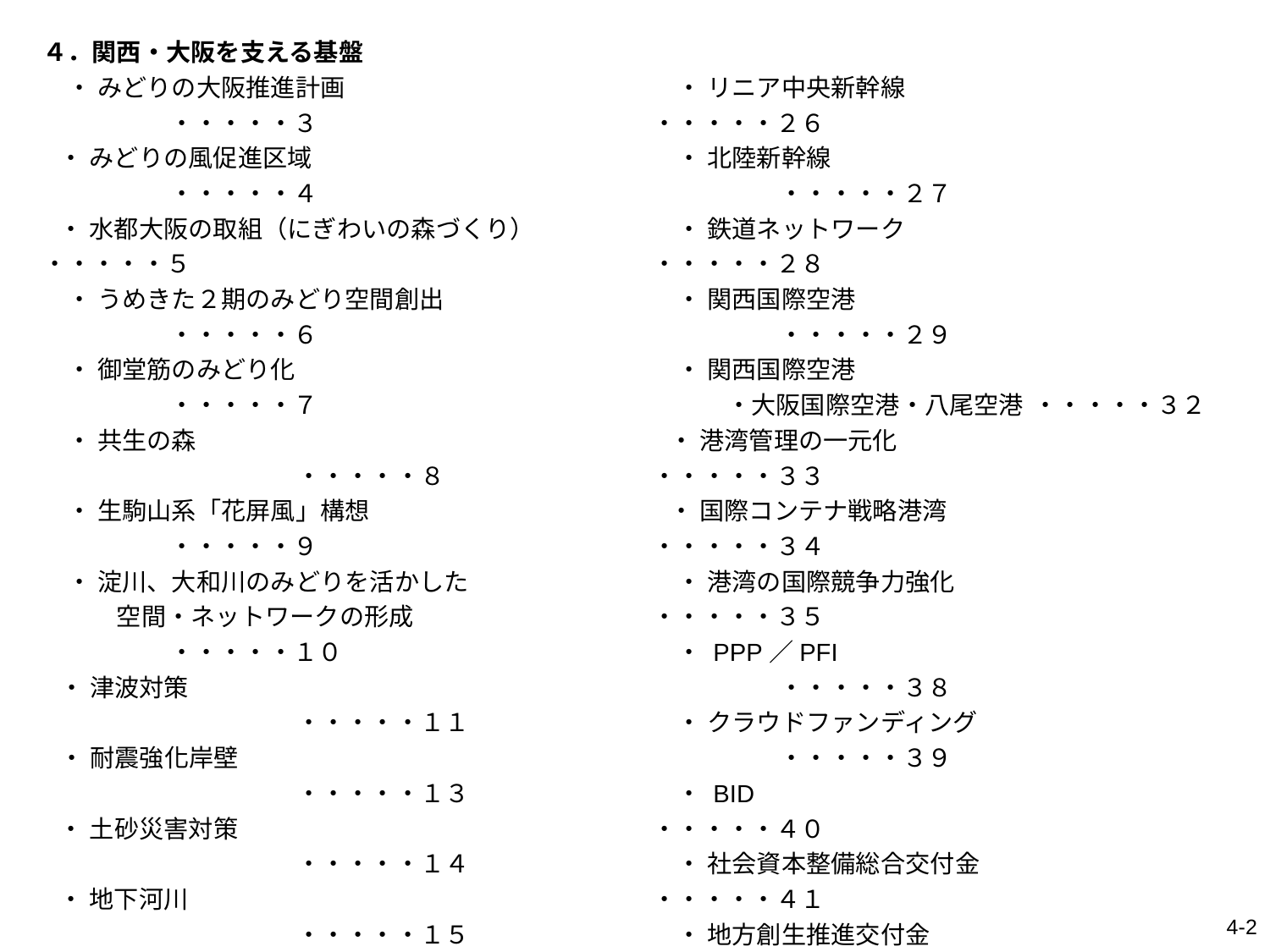

４．関西・大阪を支える基盤
　・ みどりの大阪推進計画			・・・・・３
  ・ みどりの風促進区域　			・・・・・４
  ・ 水都大阪の取組（にぎわいの森づくり）	・・・・・５
　・ うめきた２期のみどり空間創出		・・・・・６
　・ 御堂筋のみどり化				・・・・・７
　・ 共生の森					・・・・・８
　・ 生駒山系「花屏風」構想　　　　　 		・・・・・９
　・ 淀川、大和川のみどりを活かした
　　　空間・ネットワークの形成			・・・・・１０
  ・ 津波対策					・・・・・１１
  ・ 耐震強化岸壁					・・・・・１３
  ・ 土砂災害対策					・・・・・１４
  ・ 地下河川					・・・・・１５
  ・ 安威川ダム					・・・・・１６
  ・ 広域緊急交通路　重点14路線		・・・・・１７
　・ 広域防災拠点　　　　　　　　		・・・・・１８
　・ 後方支援活動拠点・災害拠点病院 	・・・・・１９
　・ 新・大阪府地震防災アクションプラン、
　　　地震防災アクションプログラム　　		・・・・・２０
　・ 大阪都市再生環状道路の概要		・・・・・２１
  ・ 関西大環状道路の概要			・・・・・２２
　・ 京奈和自動車道の概要			・・・・・２３
　・ 高速道路料金体系の一元化、
　　　ミッシングリンクの解消	　　　		・・・・・２５

　・ リニア中央新幹線　　　		・・・・・２６
　・ 北陸新幹線				・・・・・２７
　・ 鉄道ネットワーク			・・・・・２８
　・ 関西国際空港				・・・・・２９
　・ 関西国際空港
　　　・大阪国際空港・八尾空港	・・・・・３２
  ・ 港湾管理の一元化			・・・・・３３
  ・ 国際コンテナ戦略港湾		・・・・・３４
　・ 港湾の国際競争力強化		・・・・・３５
　・ PPP／PFI				・・・・・３８
　・ クラウドファンディング			・・・・・３９
　・ BID　　　　　　　　　　　　　　　　	・・・・・４０
　・ 社会資本整備総合交付金		・・・・・４１
　・ 地方創生推進交付金		・・・・・４２

4-2